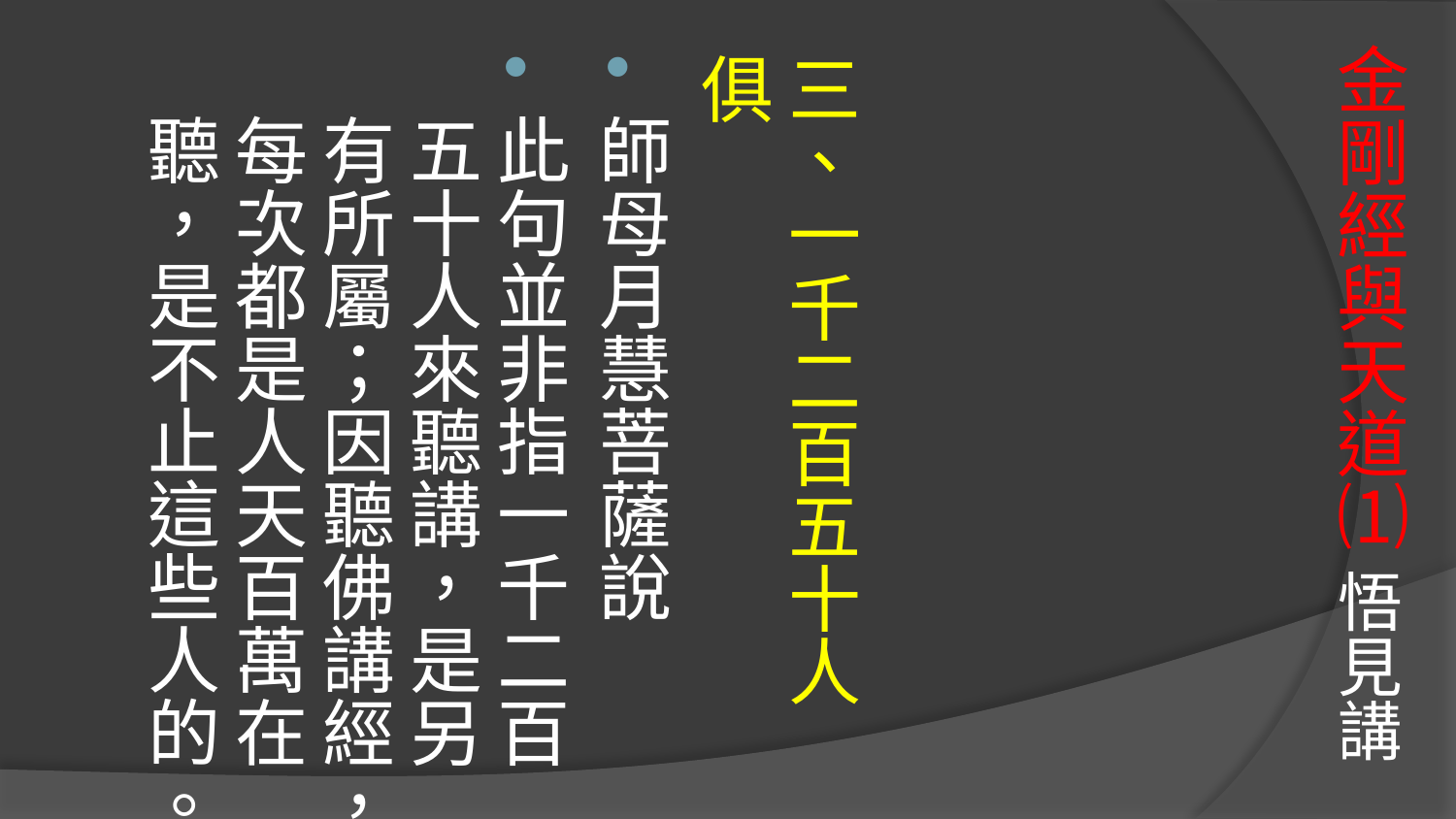

# 金剛經與天道⑴ 悟見講
三、一千二百五十人俱
師母月慧菩薩說
此句並非指一千二百五十人來聽講，是另有所屬；因聽佛講經，每次都是人天百萬在聽，是不止這些人的。